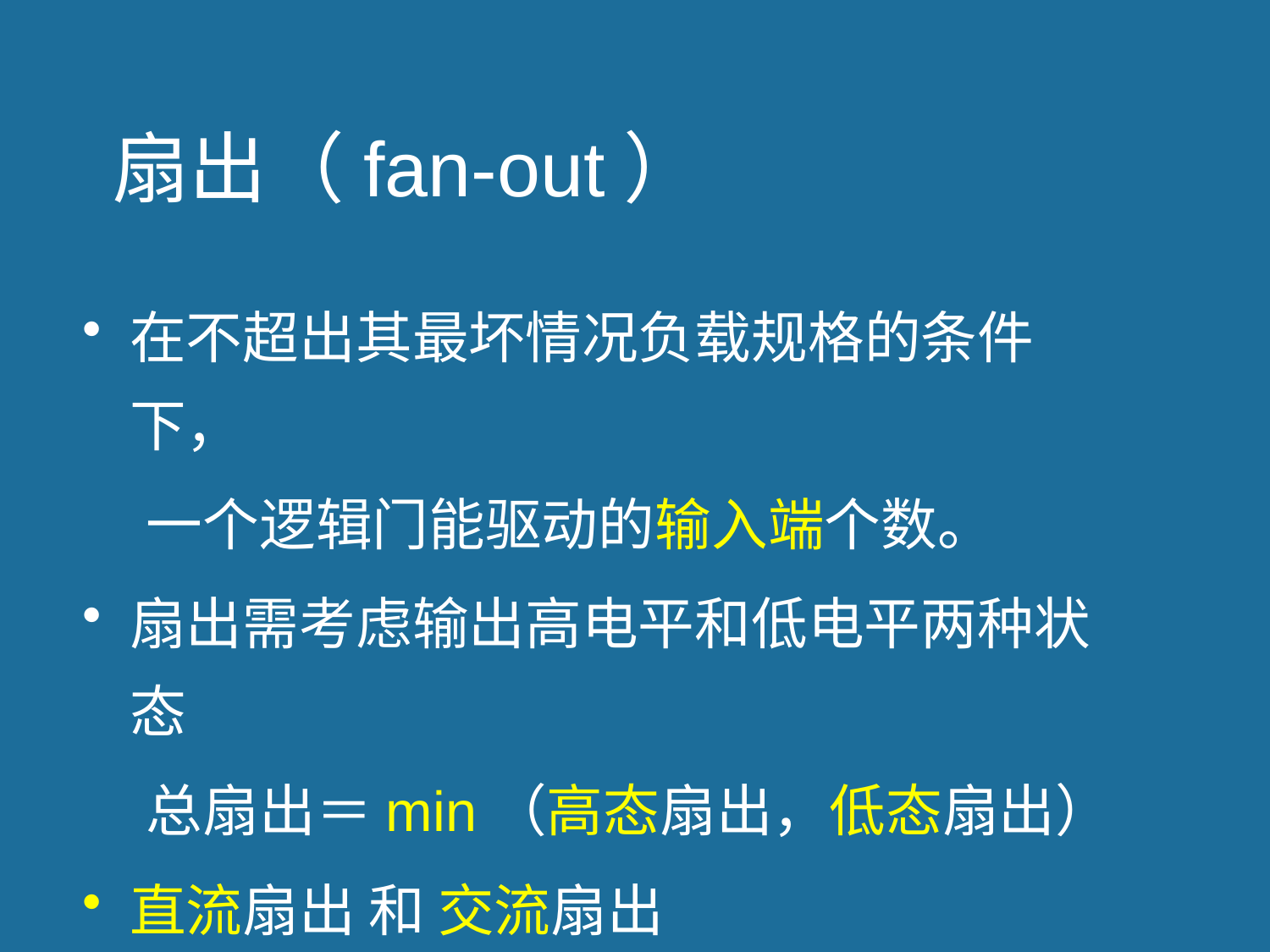

# 扇出（fan-out）
在不超出其最坏情况负载规格的条件下，
    一个逻辑门能驱动的输入端个数。
扇出需考虑输出高电平和低电平两种状态
    总扇出＝min（高态扇出，低态扇出）
直流扇出 和 交流扇出
38